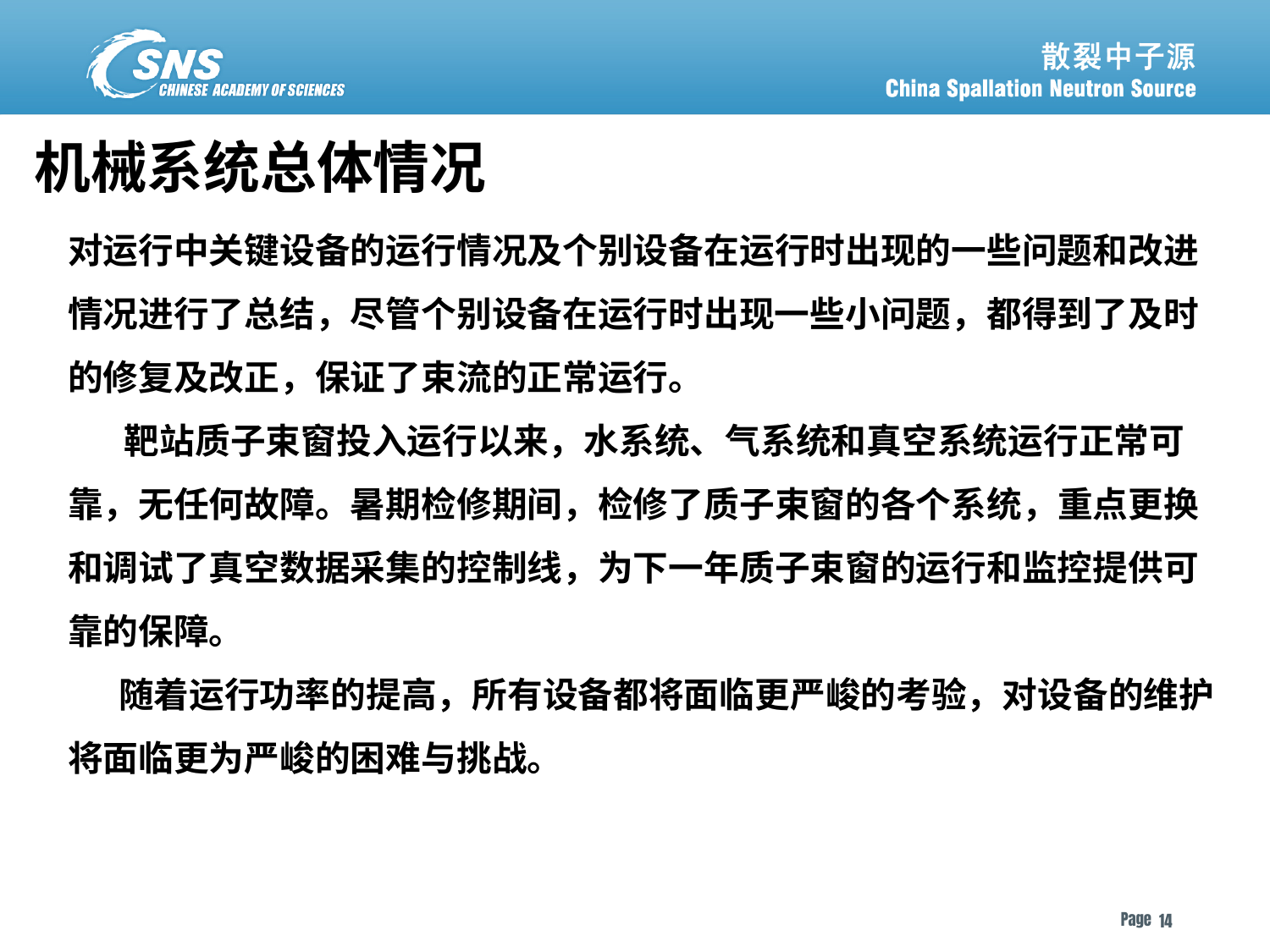

机械系统总体情况
对运行中关键设备的运行情况及个别设备在运行时出现的一些问题和改进情况进行了总结，尽管个别设备在运行时出现一些小问题，都得到了及时的修复及改正，保证了束流的正常运行。
      靶站质子束窗投入运行以来，水系统、气系统和真空系统运行正常可靠，无任何故障。暑期检修期间，检修了质子束窗的各个系统，重点更换和调试了真空数据采集的控制线，为下一年质子束窗的运行和监控提供可靠的保障。
      随着运行功率的提高，所有设备都将面临更严峻的考验，对设备的维护将面临更为严峻的困难与挑战。

14